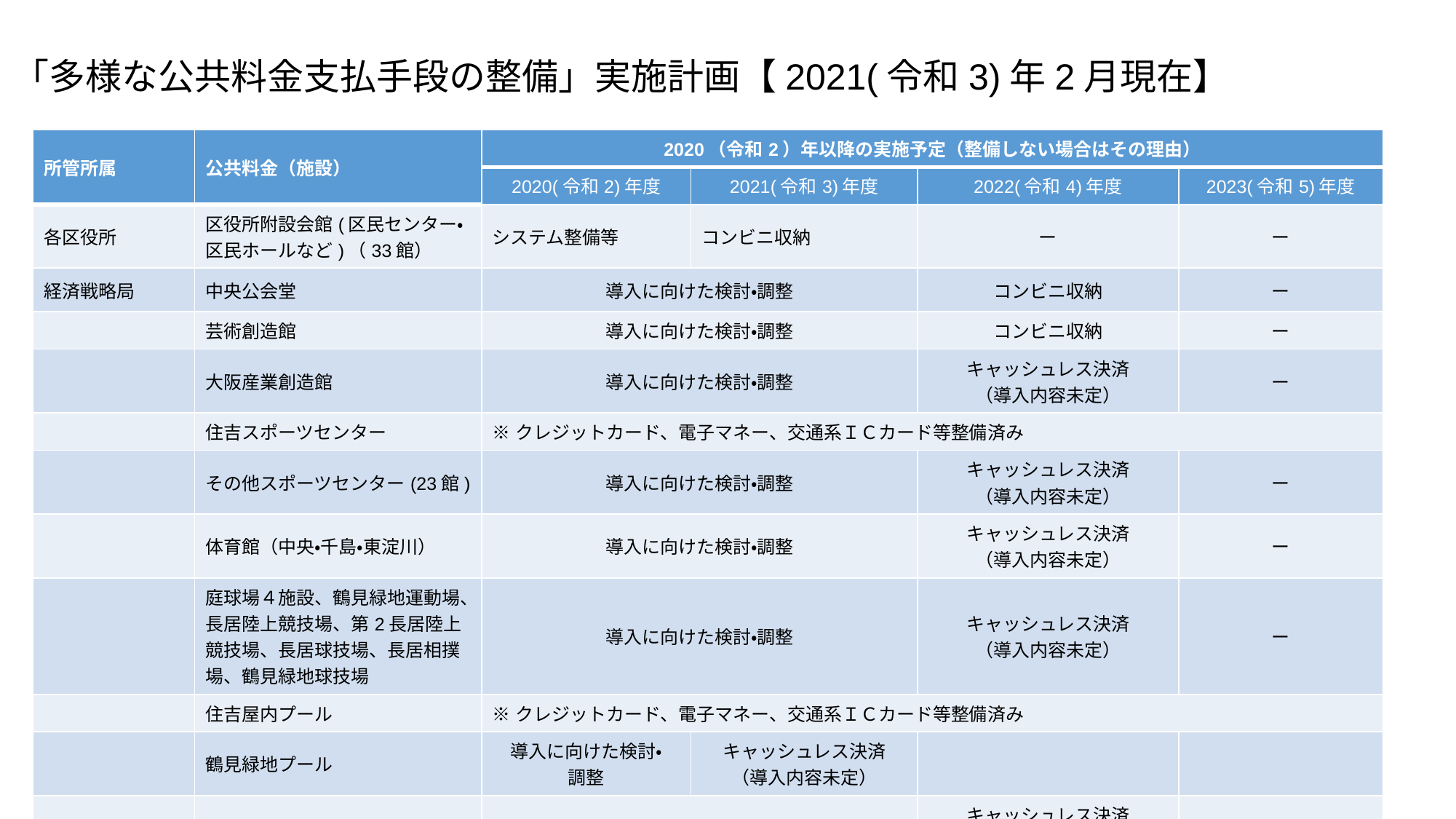

「多様な公共料金支払手段の整備」実施計画【2021(令和3)年2月現在】
| 所管所属 | 公共料金（施設） | 2020（令和2）年以降の実施予定（整備しない場合はその理由） |  |  |  |
| --- | --- | --- | --- | --- | --- |
|  |  | 2020(令和2)年度 | 2021(令和3)年度 | 2022(令和4)年度 | 2023(令和5)年度 |
| 各区役所 | 区役所附設会館(区民センター・区民ホールなど)（33館） | システム整備等 | コンビニ収納 | ー | ー |
| 経済戦略局 | 中央公会堂 | 導入に向けた検討・調整 |  | コンビニ収納 | ー |
|  | 芸術創造館 | 導入に向けた検討・調整 |  | コンビニ収納 | ー |
|  | 大阪産業創造館 | 導入に向けた検討・調整 |  | キャッシュレス決済 （導入内容未定） | ー |
|  | 住吉スポーツセンター | ※クレジットカード、電子マネー、交通系ＩＣカード等整備済み |  |  |  |
|  | その他スポーツセンター(23館) | 導入に向けた検討・調整 |  | キャッシュレス決済 （導入内容未定） | ー |
|  | 体育館（中央・千島・東淀川） | 導入に向けた検討・調整 |  | キャッシュレス決済 （導入内容未定） | ー |
|  | 庭球場４施設、鶴見緑地運動場、長居陸上競技場、第2長居陸上競技場、長居球技場、長居相撲場、鶴見緑地球技場 | 導入に向けた検討・調整 |  | キャッシュレス決済 （導入内容未定） | ー |
|  | 住吉屋内プール | ※クレジットカード、電子マネー、交通系ＩＣカード等整備済み |  |  |  |
|  | 鶴見緑地プール | 導入に向けた検討・ 調整 | キャッシュレス決済 （導入内容未定） |  |  |
|  | その他プール(22施設) | 導入に向けた検討・調整 |  | キャッシュレス決済 （導入内容未定） | ー |
1